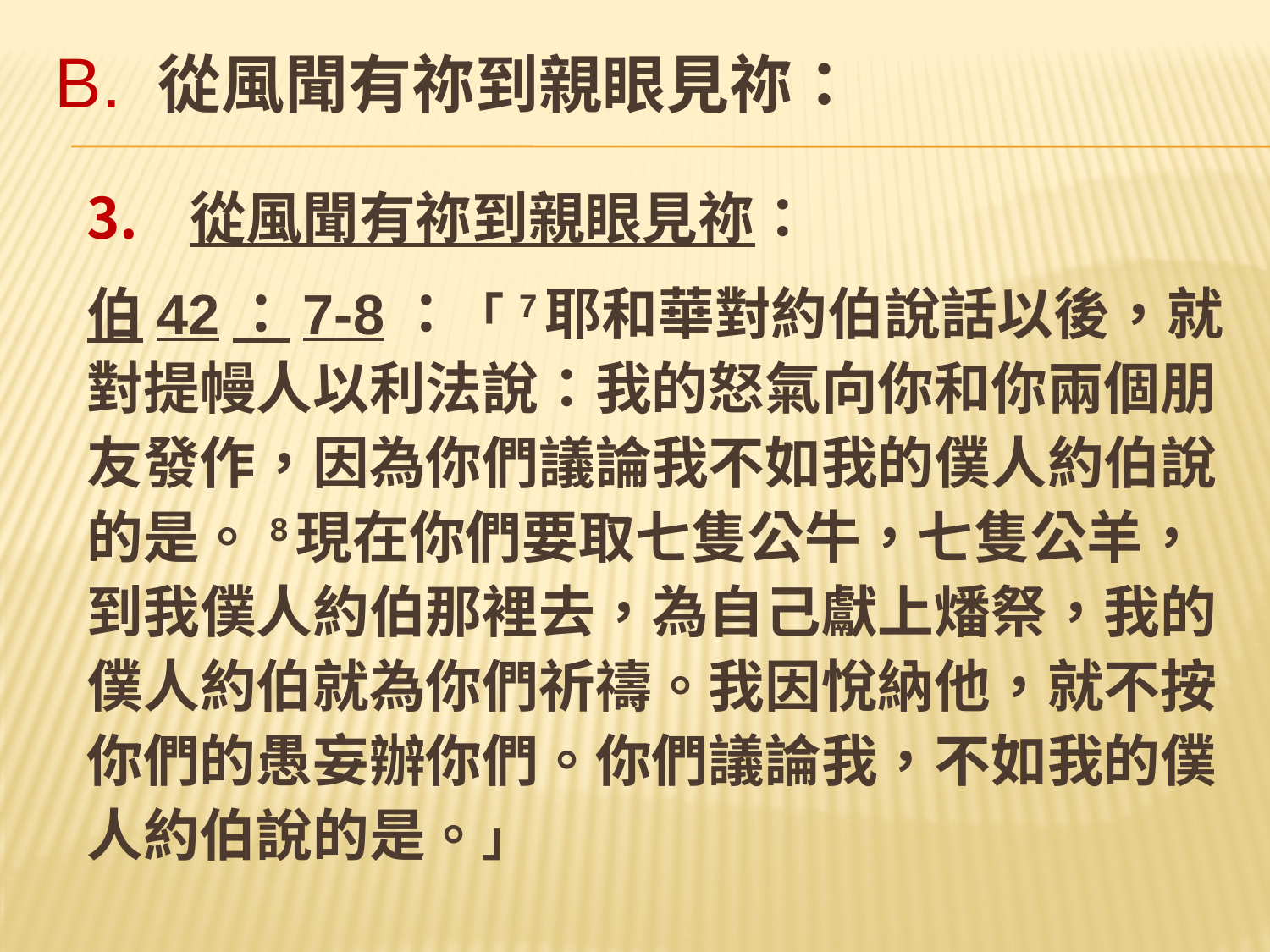

# B. 從風聞有祢到親眼見祢：
從風聞有祢到親眼見祢：
伯42：7-8：「 7耶和華對約伯說話以後，就對提幔人以利法說：我的怒氣向你和你兩個朋友發作，因為你們議論我不如我的僕人約伯說的是。8現在你們要取七隻公牛，七隻公羊，到我僕人約伯那裡去，為自己獻上燔祭，我的僕人約伯就為你們祈禱。我因悅納他，就不按你們的愚妄辦你們。你們議論我，不如我的僕人約伯說的是。」